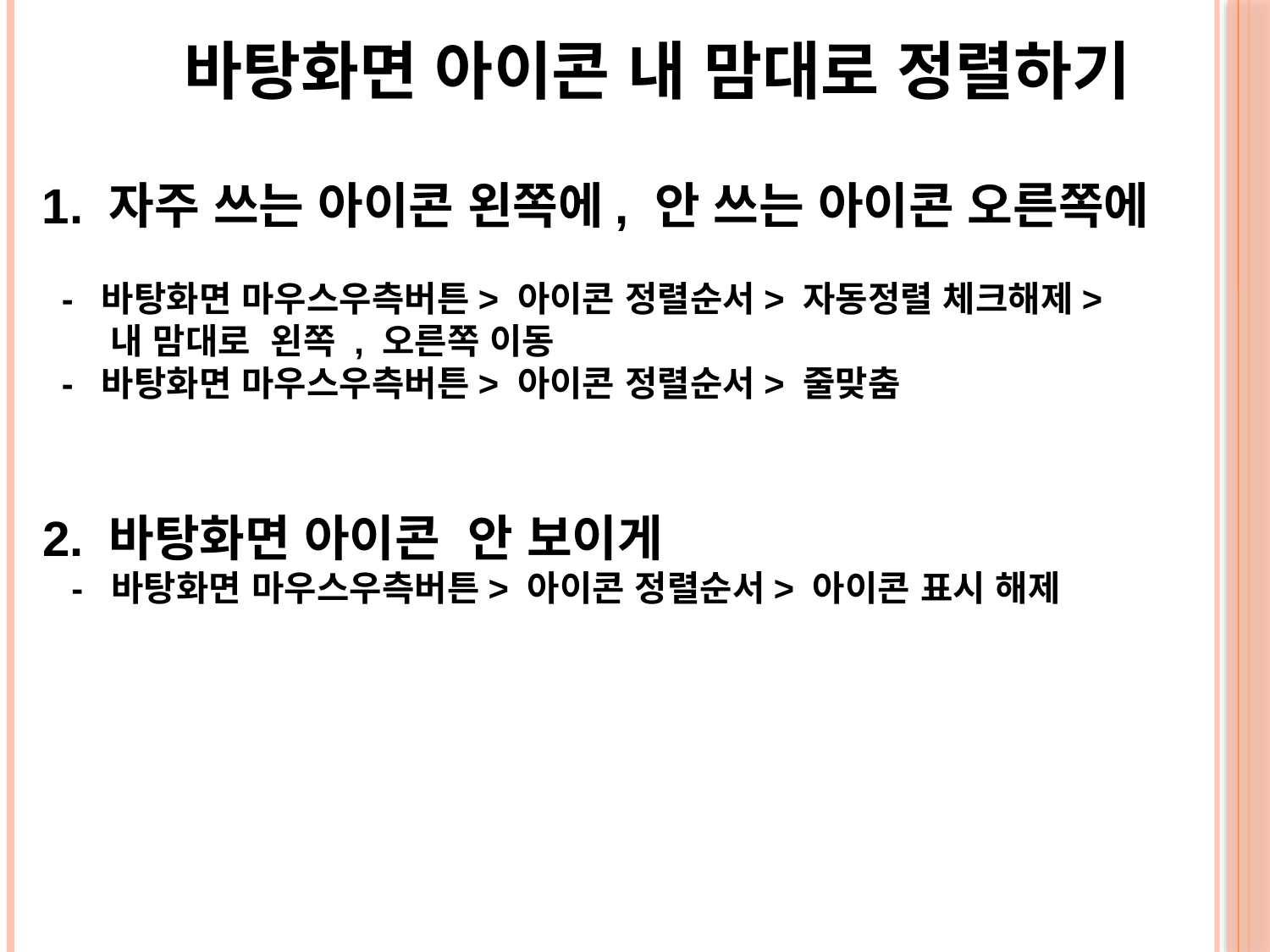

바탕화면 아이콘 내 맘대로 정렬하기
1. 자주 쓰는 아이콘 왼쪽에, 안 쓰는 아이콘 오른쪽에

  -  바탕화면 마우스우측버튼> 아이콘 정렬순서> 자동정렬 체크해제>
      내 맘대로  왼쪽 , 오른쪽 이동
  -  바탕화면 마우스우측버튼> 아이콘 정렬순서> 줄맞춤
2. 바탕화면 아이콘  안 보이게
   -  바탕화면 마우스우측버튼> 아이콘 정렬순서> 아이콘 표시 해제